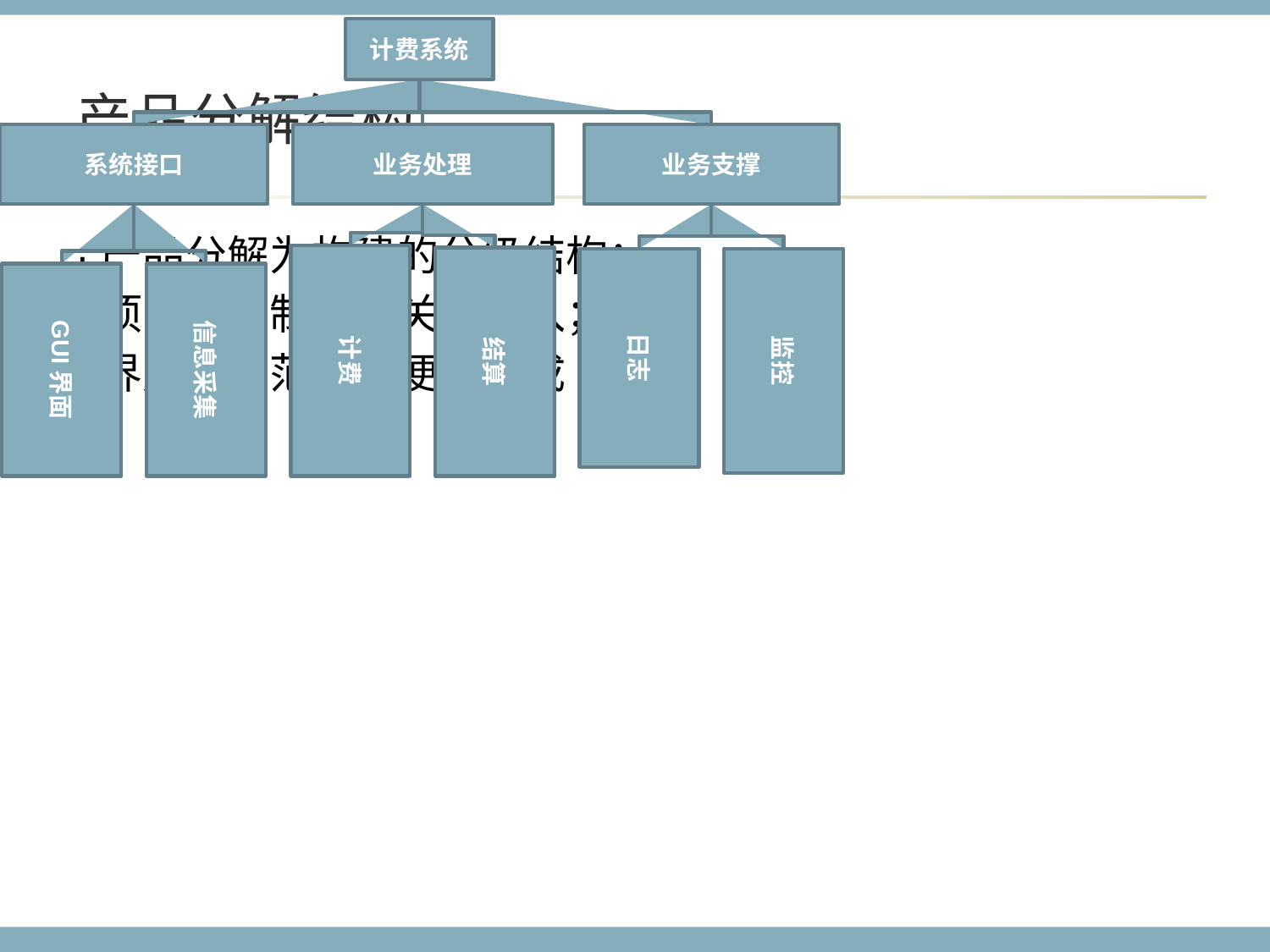

# 产品分解结构
·产品分解为构建的分级结构；
·项目计划制定的关键输入；
·界定项目范围，便于形成CBB；

计费系统
系统接口
GUI界面
信息采集
业务处理
计费
结算
业务支撑
日志
监控